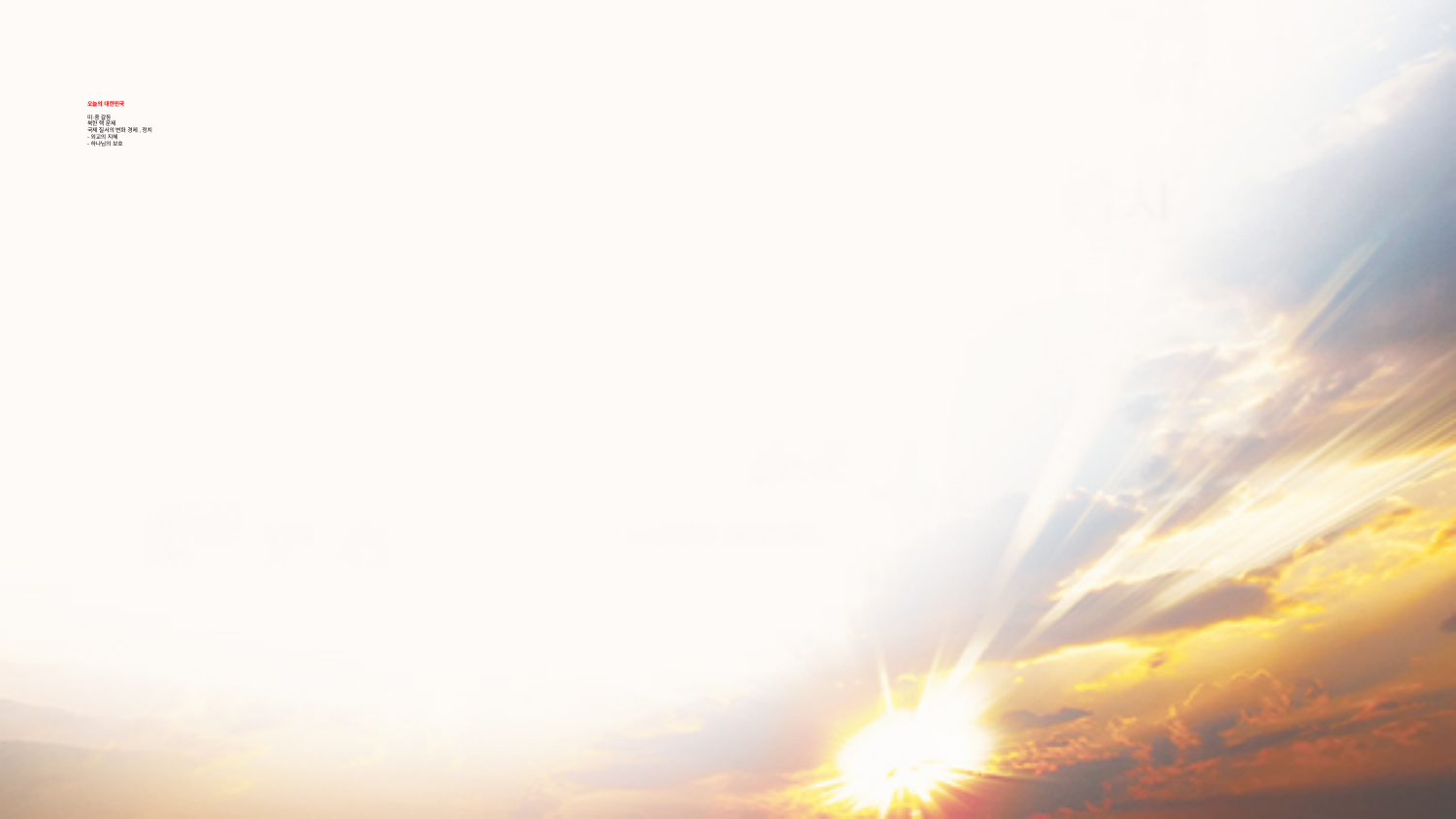

# 오늘의 대한민국
미·중 갈등
북한 핵 문제
국제 질서의 변화 경제 , 정치
- 외교의 지혜
- 하나님의 보호